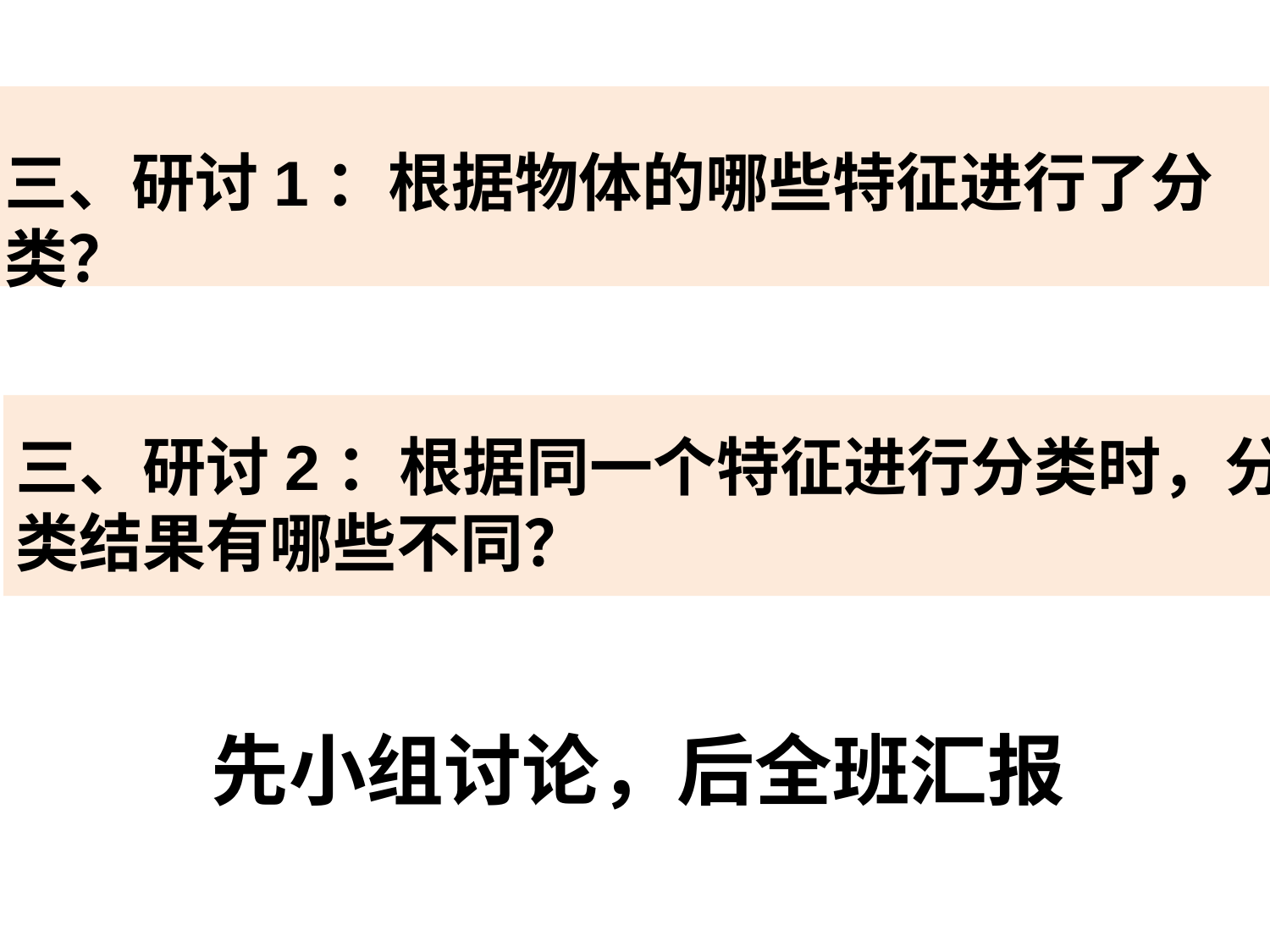

三、研讨1：根据物体的哪些特征进行了分类？

三、研讨2：根据同一个特征进行分类时，分类结果有哪些不同？

先小组讨论，后全班汇报